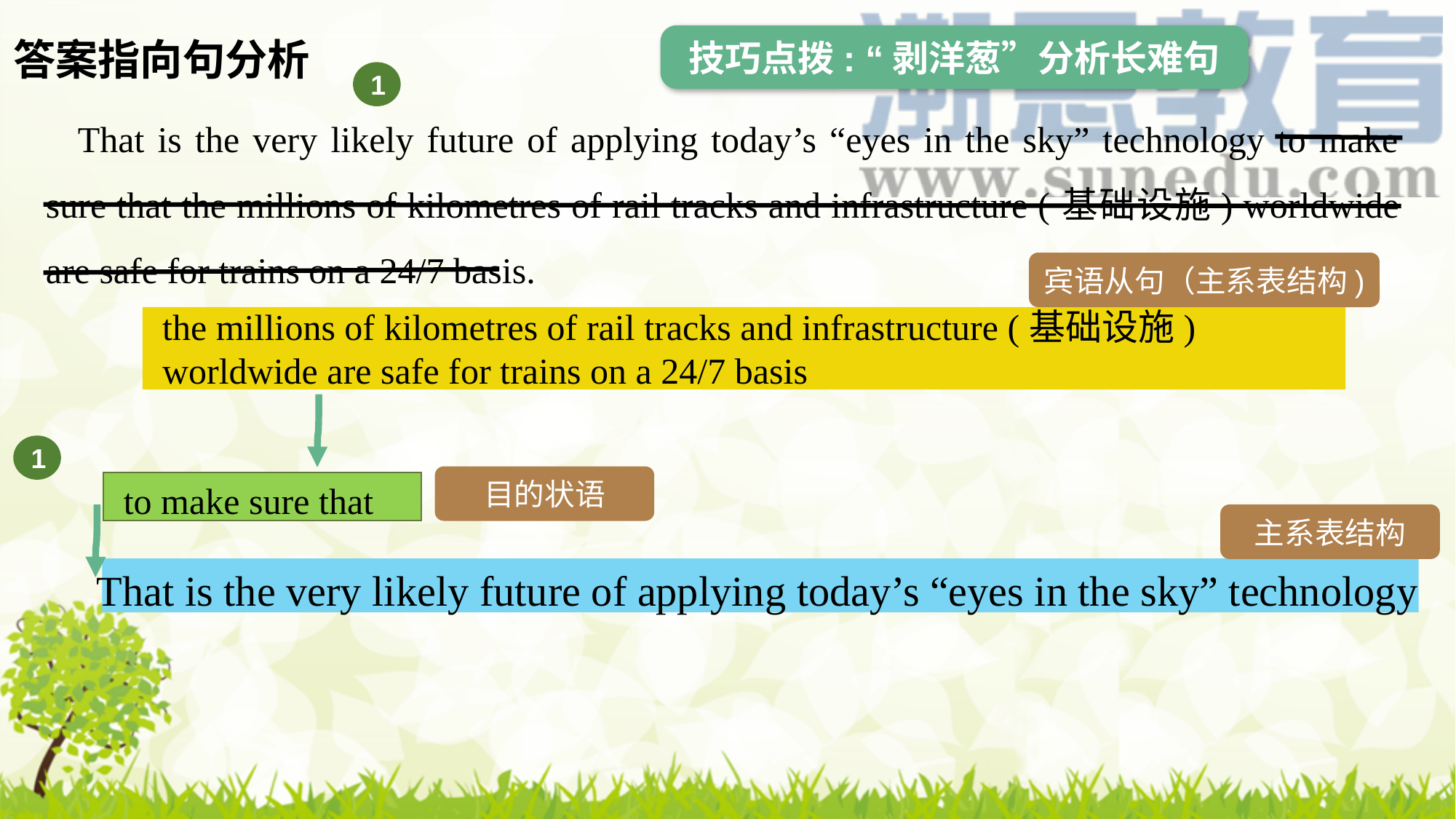

技巧点拨: “剥洋葱”分析长难句
答案指向句分析
1
That is the very likely future of applying today’s “eyes in the sky” technology to make sure that the millions of kilometres of rail tracks and infrastructure (基础设施) worldwide are safe for trains on a 24/7 basis.
宾语从句（主系表结构)
the millions of kilometres of rail tracks and infrastructure (基础设施) worldwide are safe for trains on a 24/7 basis

1
目的状语

 to make sure that
主系表结构
That is the very likely future of applying today’s “eyes in the sky” technology